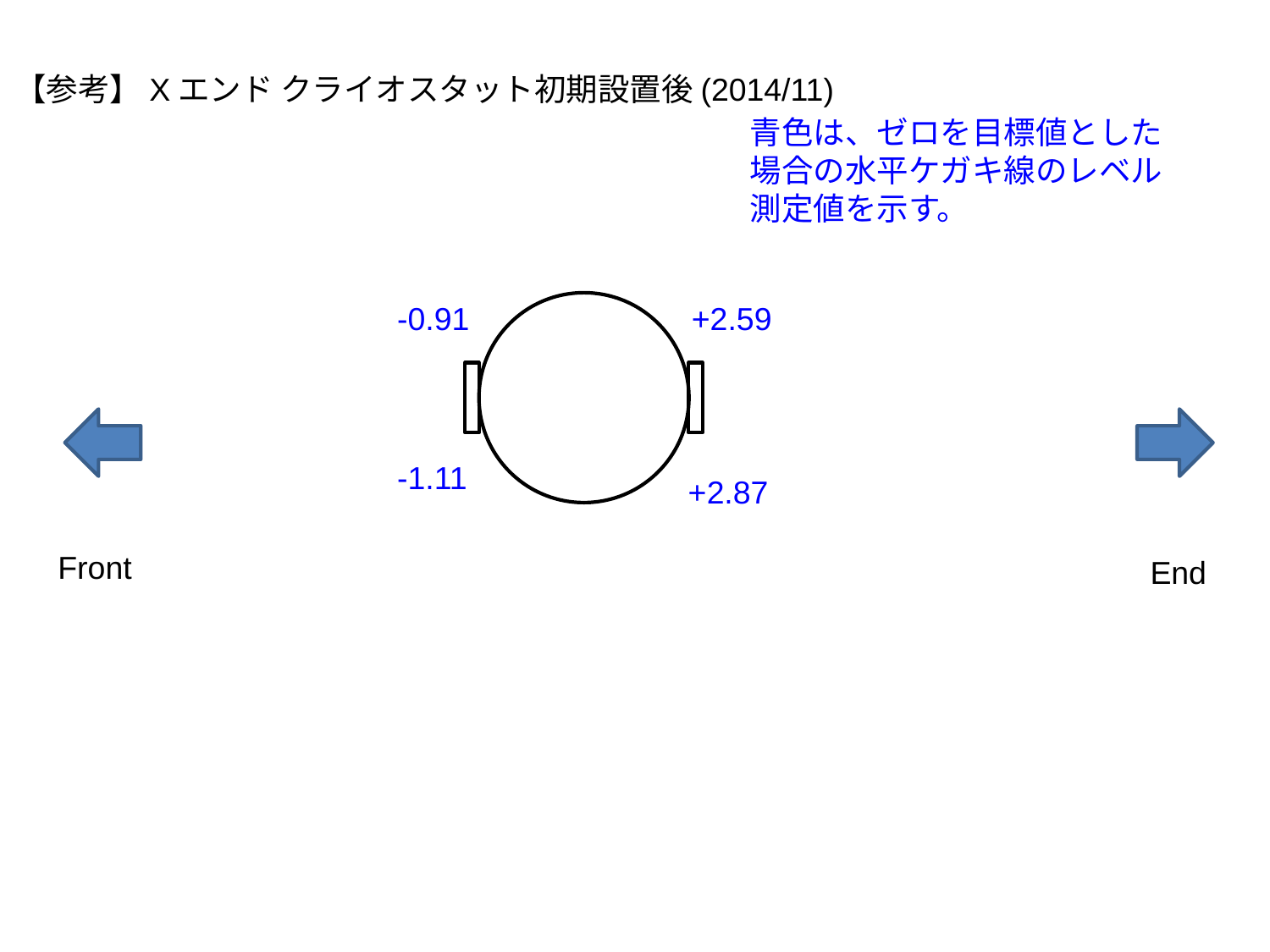

【参考】Xエンド クライオスタット初期設置後(2014/11)
青色は、ゼロを目標値とした場合の水平ケガキ線のレベル測定値を示す。
-0.91

+2.59

-1.11
+2.87
Front
End